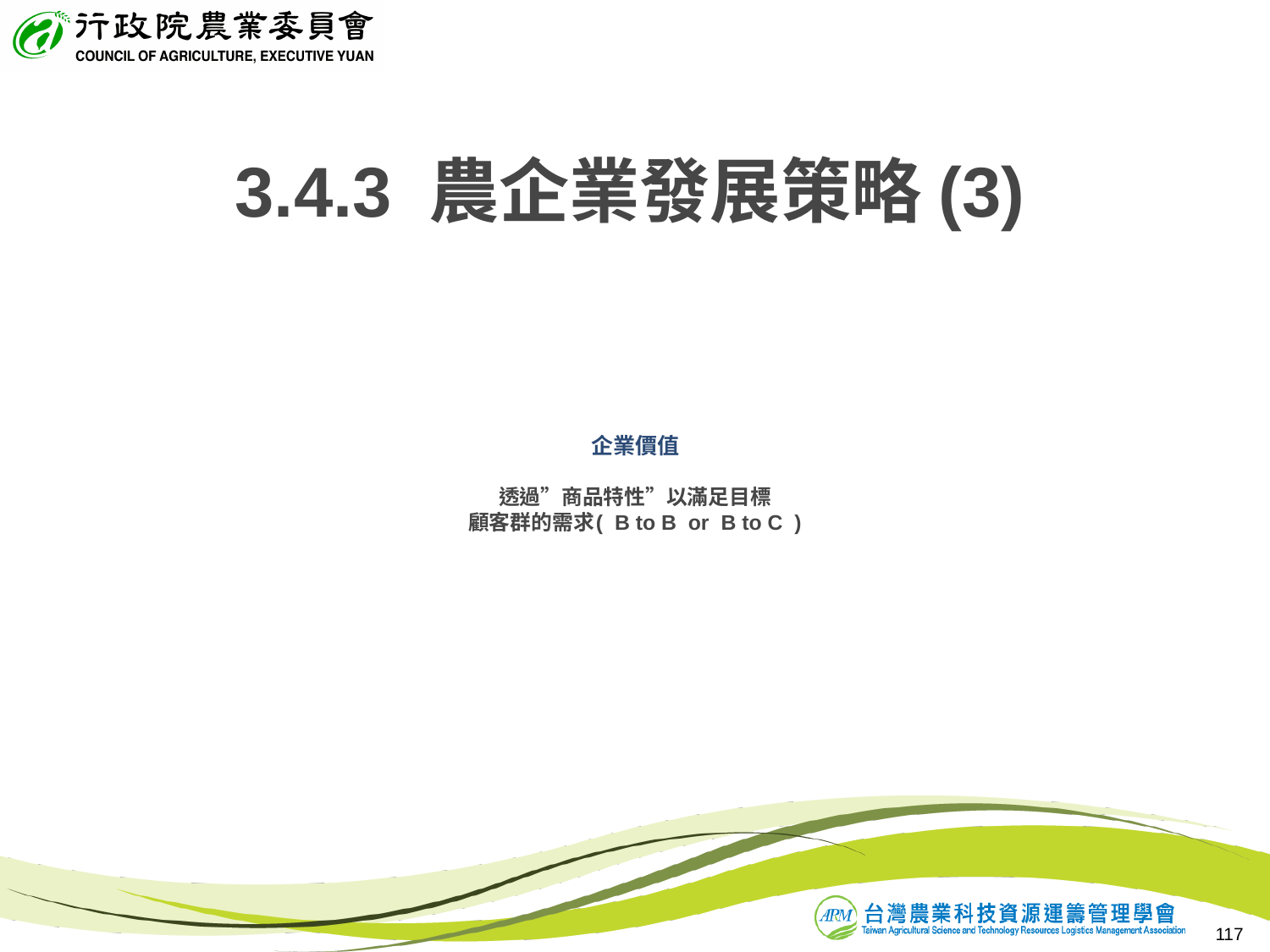

3.4.3 農企業發展策略(3)
# 企業價值 透過”商品特性”以滿足目標 顧客群的需求(  B to B  or  B to C  )
117